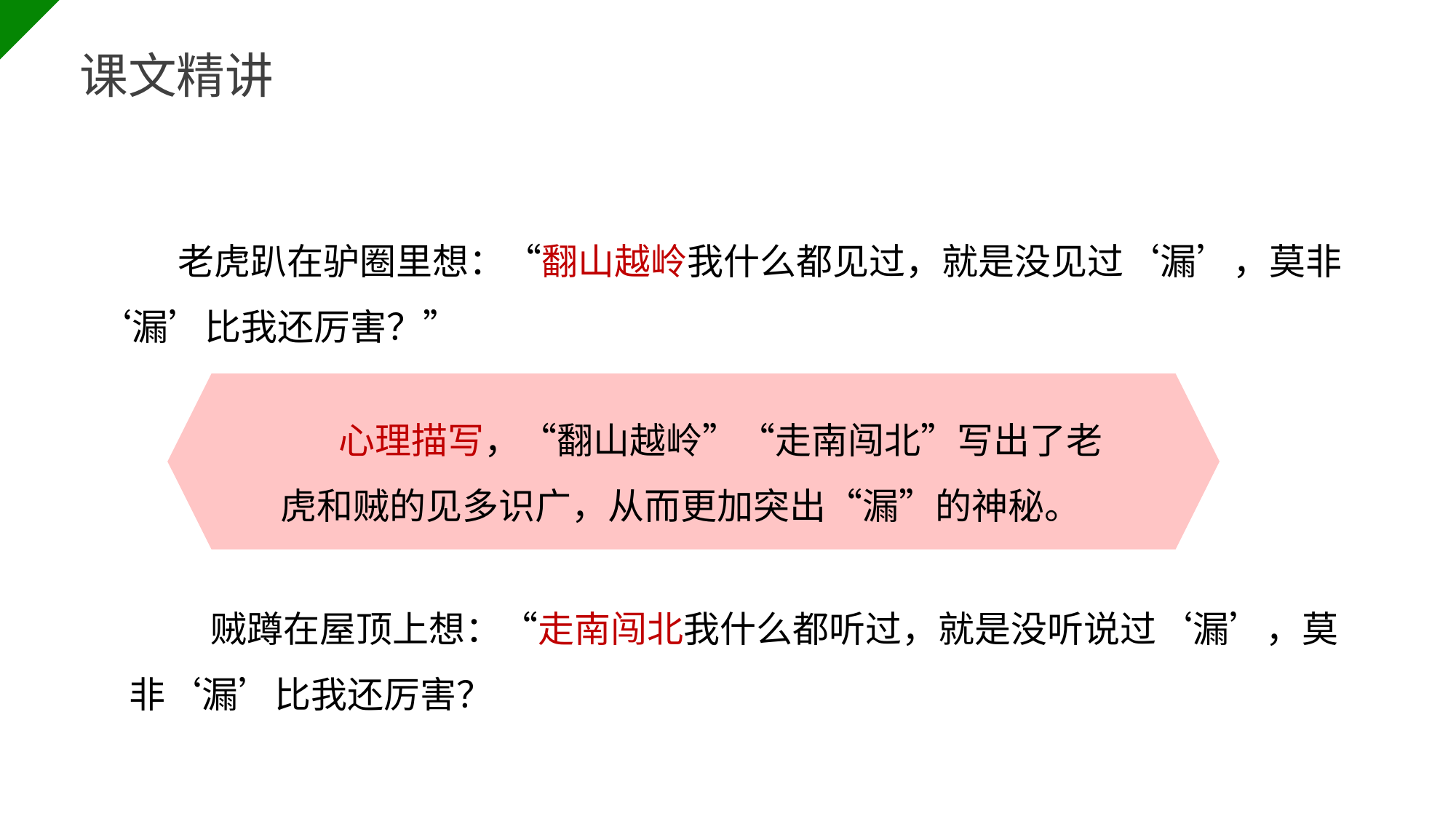

BY YUSHEN
课文精讲
         老虎趴在驴圈里想：“翻山越岭我什么都见过，就是没见过‘漏’，莫非‘漏’比我还厉害？”
      心理描写，“翻山越岭”“走南闯北”写出了老虎和贼的见多识广，从而更加突出“漏”的神秘。
    贼蹲在屋顶上想：“走南闯北我什么都听过，就是没听说过‘漏’，莫非‘漏’比我还厉害？